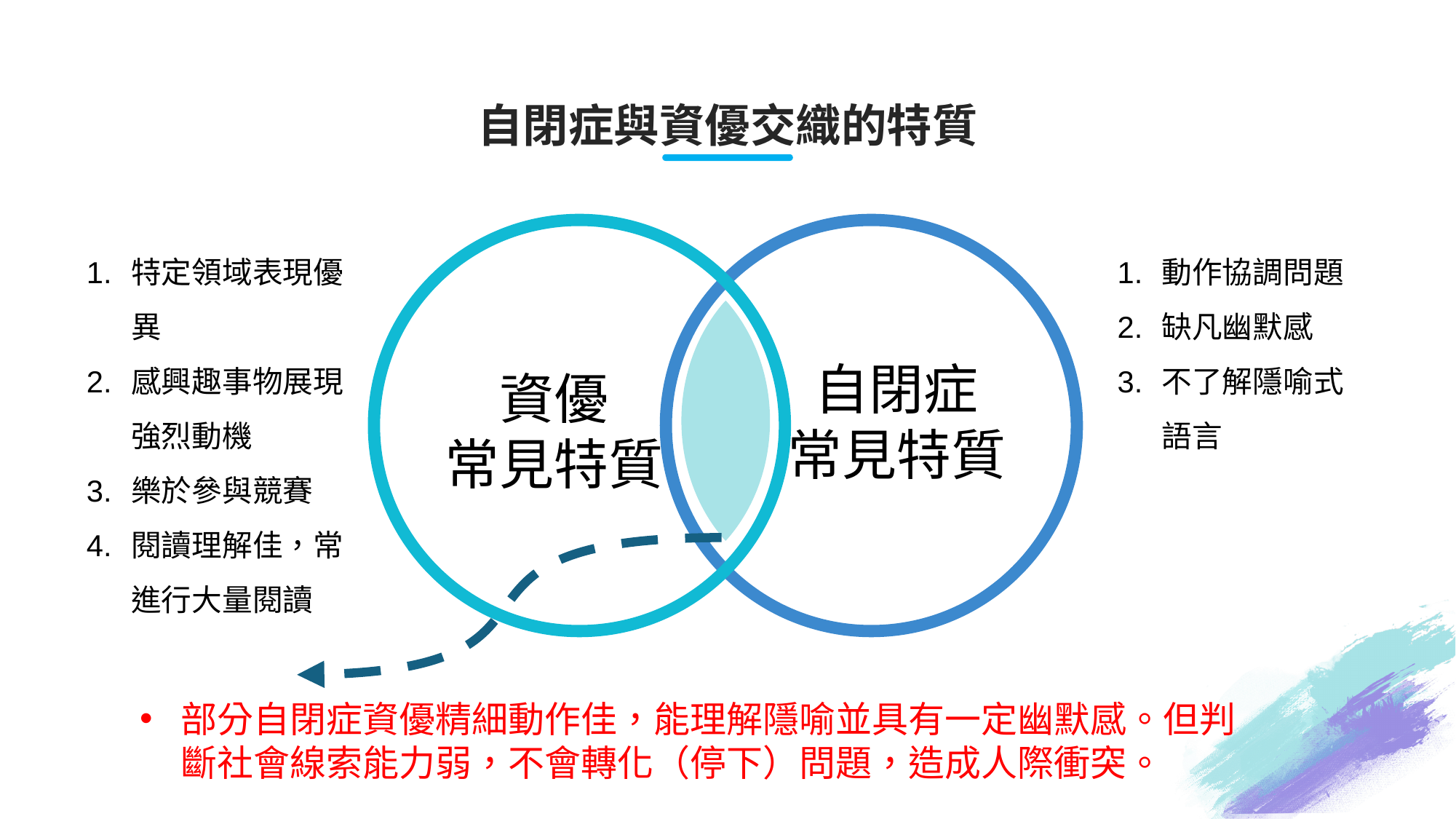

自閉症與資優交織的特質

特定領域表現優異
感興趣事物展現強烈動機
樂於參與競賽
閱讀理解佳，常進行大量閱讀
動作協調問題
缺凡幽默感
不了解隱喻式語言

自閉症
常見特質
資優
常見特質
部分自閉症資優精細動作佳，能理解隱喻並具有一定幽默感。但判斷社會線索能力弱，不會轉化（停下）問題，造成人際衝突。